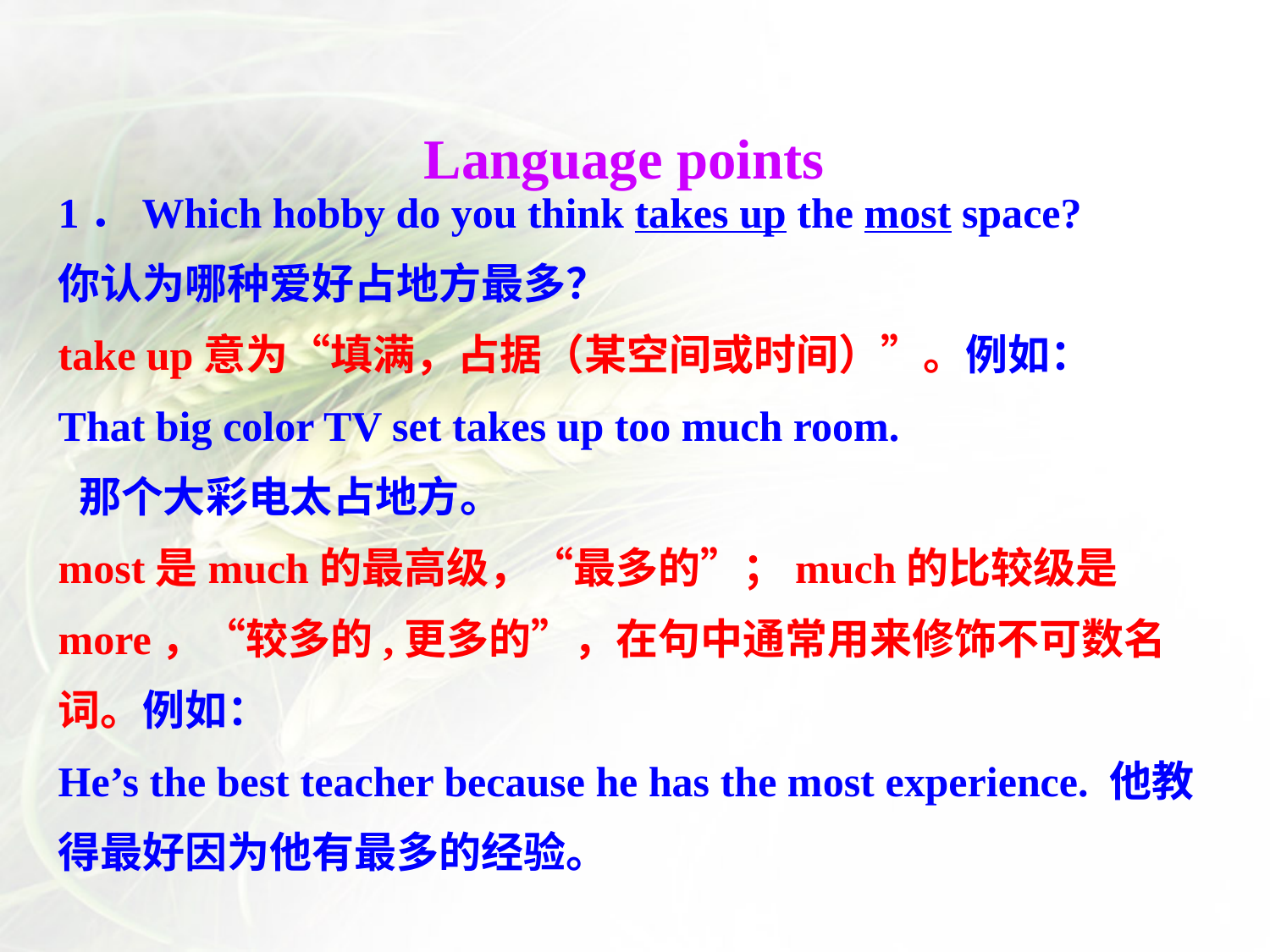

Language points
1．Which hobby do you think takes up the most space?
你认为哪种爱好占地方最多？
take up意为“填满，占据（某空间或时间）”。例如：
That big color TV set takes up too much room.
 那个大彩电太占地方。
most是much的最高级，“最多的”；much的比较级是more，“较多的,更多的”，在句中通常用来修饰不可数名词。例如：
He’s the best teacher because he has the most experience. 他教得最好因为他有最多的经验。